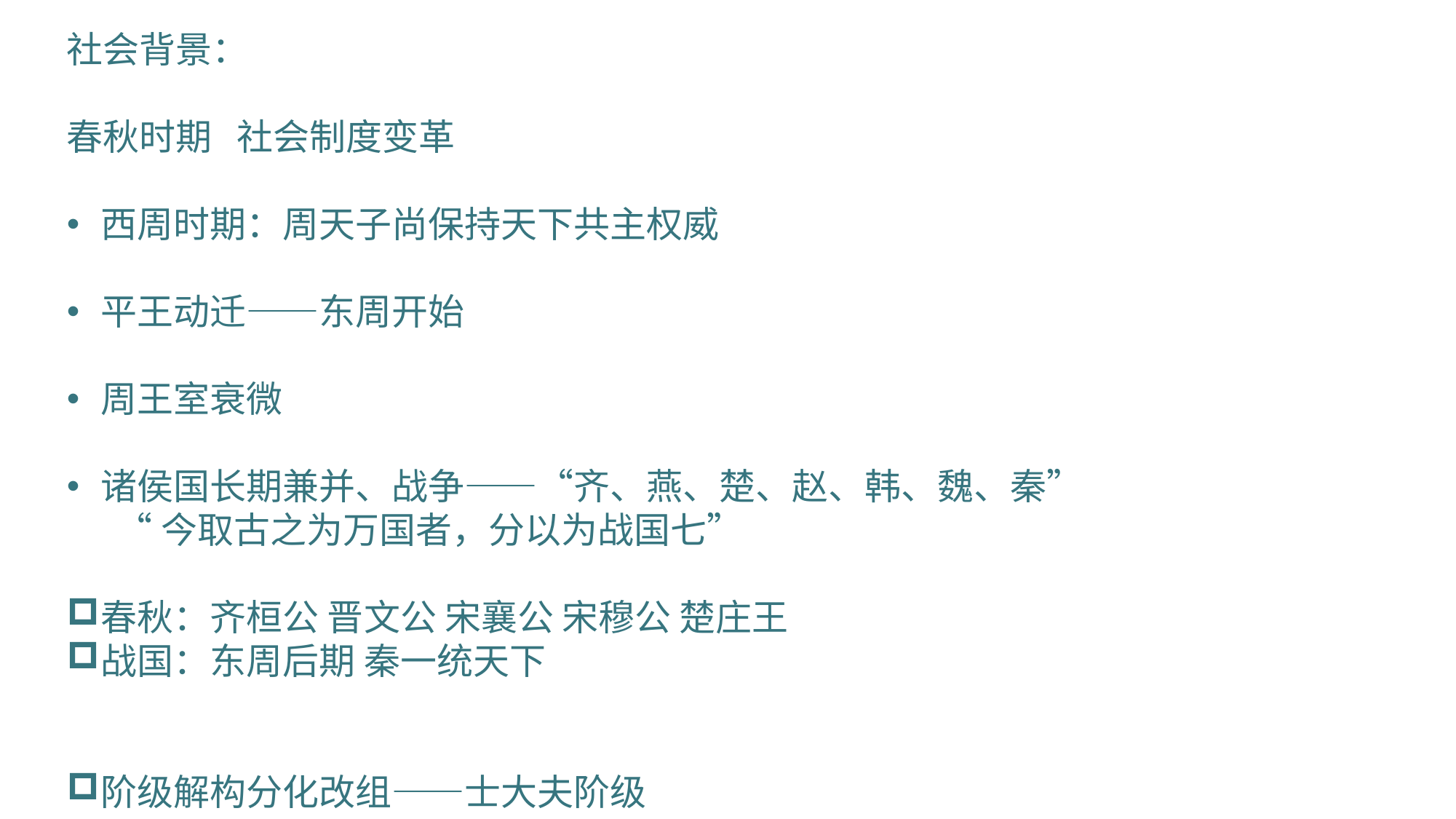

社会背景：

春秋时期   社会制度变革

西周时期：周天子尚保持天下共主权威

平王动迁——东周开始

周王室衰微

诸侯国长期兼并、战争——“齐、燕、楚、赵、韩、魏、秦”
      “今取古之为万国者，分以为战国七”

春秋：齐桓公 晋文公 宋襄公 宋穆公 楚庄王
战国：东周后期 秦一统天下

阶级解构分化改组——士大夫阶级